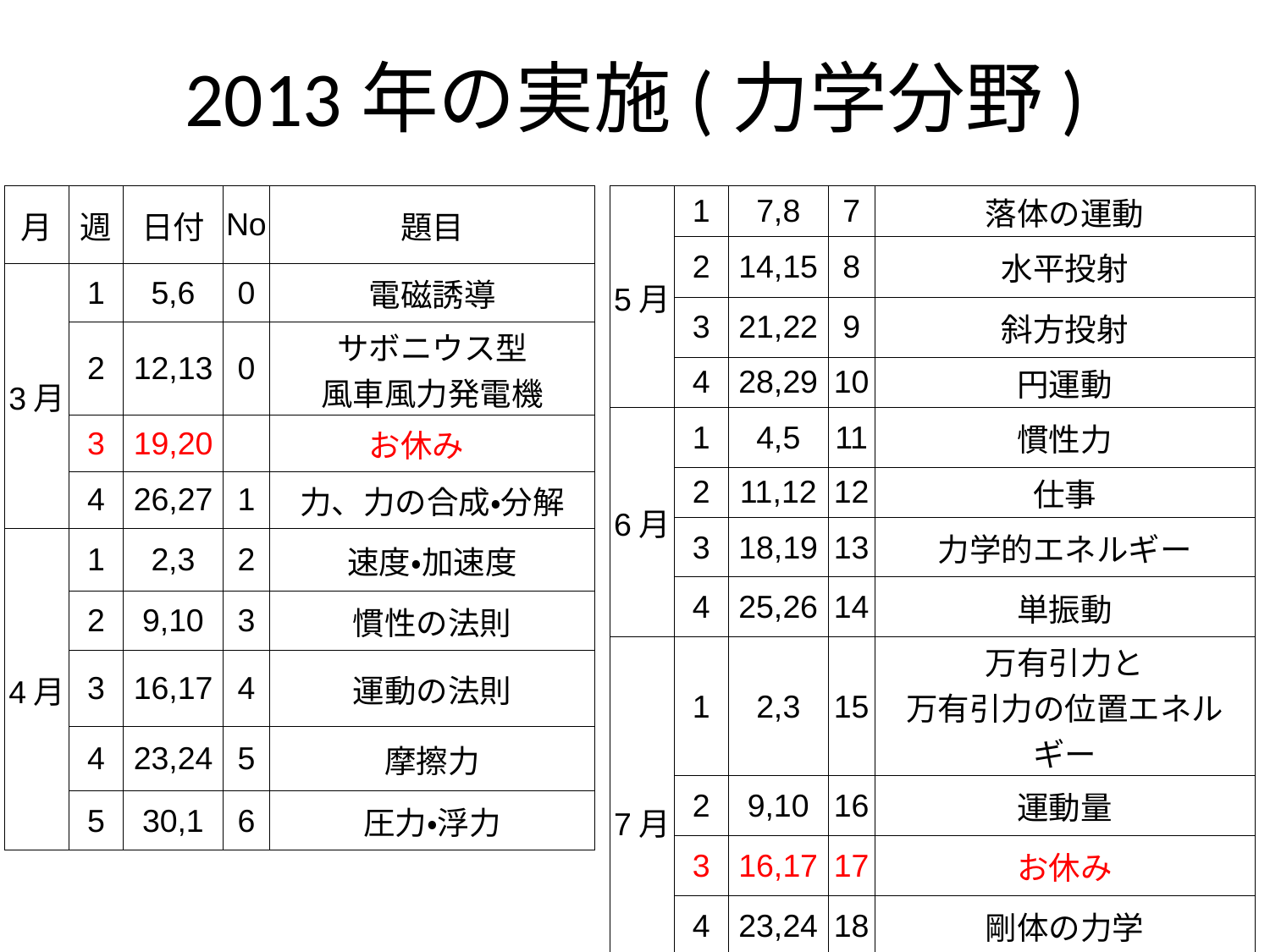

# 2013年の実施(力学分野)
| 月 | 週 | 日付 | No | 題目 |
| --- | --- | --- | --- | --- |
| 3月 | 1 | 5,6 | 0 | 電磁誘導 |
|  | 2 | 12,13 | 0 | サボニウス型 風車風力発電機 |
|  | 3 | 19,20 |  | お休み |
|  | 4 | 26,27 | 1 | 力、力の合成・分解 |
| 4月 | 1 | 2,3 | 2 | 速度・加速度 |
|  | 2 | 9,10 | 3 | 慣性の法則 |
|  | 3 | 16,17 | 4 | 運動の法則 |
|  | 4 | 23,24 | 5 | 摩擦力 |
|  | 5 | 30,1 | 6 | 圧力・浮力 |
| 5月 | 1 | 7,8 | 7 | 落体の運動 |
| --- | --- | --- | --- | --- |
|  | 2 | 14,15 | 8 | 水平投射 |
|  | 3 | 21,22 | 9 | 斜方投射 |
|  | 4 | 28,29 | 10 | 円運動 |
| 6月 | 1 | 4,5 | 11 | 慣性力 |
|  | 2 | 11,12 | 12 | 仕事 |
|  | 3 | 18,19 | 13 | 力学的エネルギー |
|  | 4 | 25,26 | 14 | 単振動 |
| 7月 | 1 | 2,3 | 15 | 万有引力と 万有引力の位置エネルギー |
|  | 2 | 9,10 | 16 | 運動量 |
|  | 3 | 16,17 | 17 | お休み |
|  | 4 | 23,24 | 18 | 剛体の力学 |
|  | 5 | 30,31 | 19 | 流体の力学 |